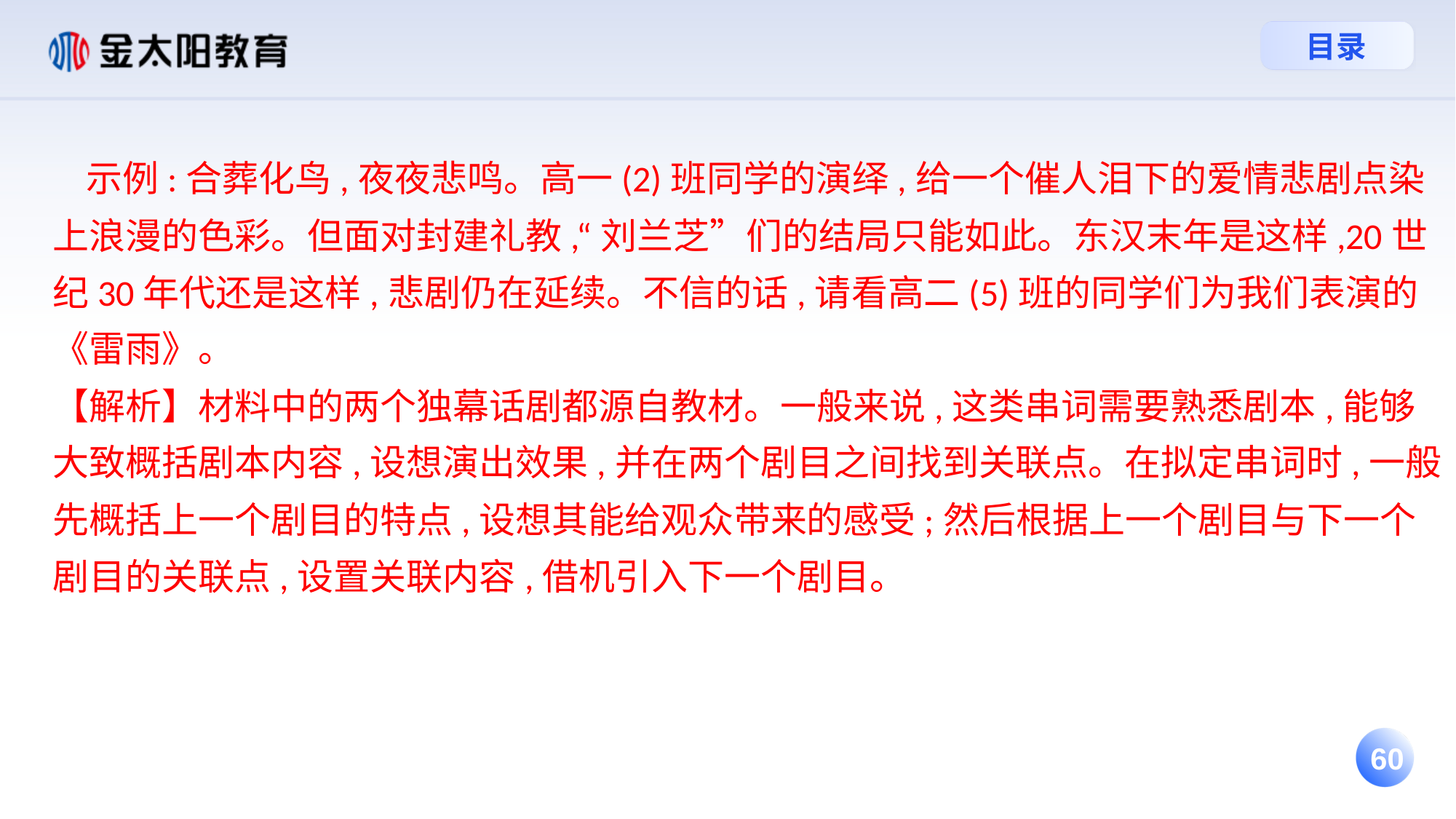

示例:合葬化鸟,夜夜悲鸣。高一(2)班同学的演绎,给一个催人泪下的爱情悲剧点染上浪漫的色彩。但面对封建礼教,“刘兰芝”们的结局只能如此。东汉末年是这样,20世纪30年代还是这样,悲剧仍在延续。不信的话,请看高二(5)班的同学们为我们表演的《雷雨》。
【解析】材料中的两个独幕话剧都源自教材。一般来说,这类串词需要熟悉剧本,能够大致概括剧本内容,设想演出效果,并在两个剧目之间找到关联点。在拟定串词时,一般先概括上一个剧目的特点,设想其能给观众带来的感受;然后根据上一个剧目与下一个剧目的关联点,设置关联内容,借机引入下一个剧目。